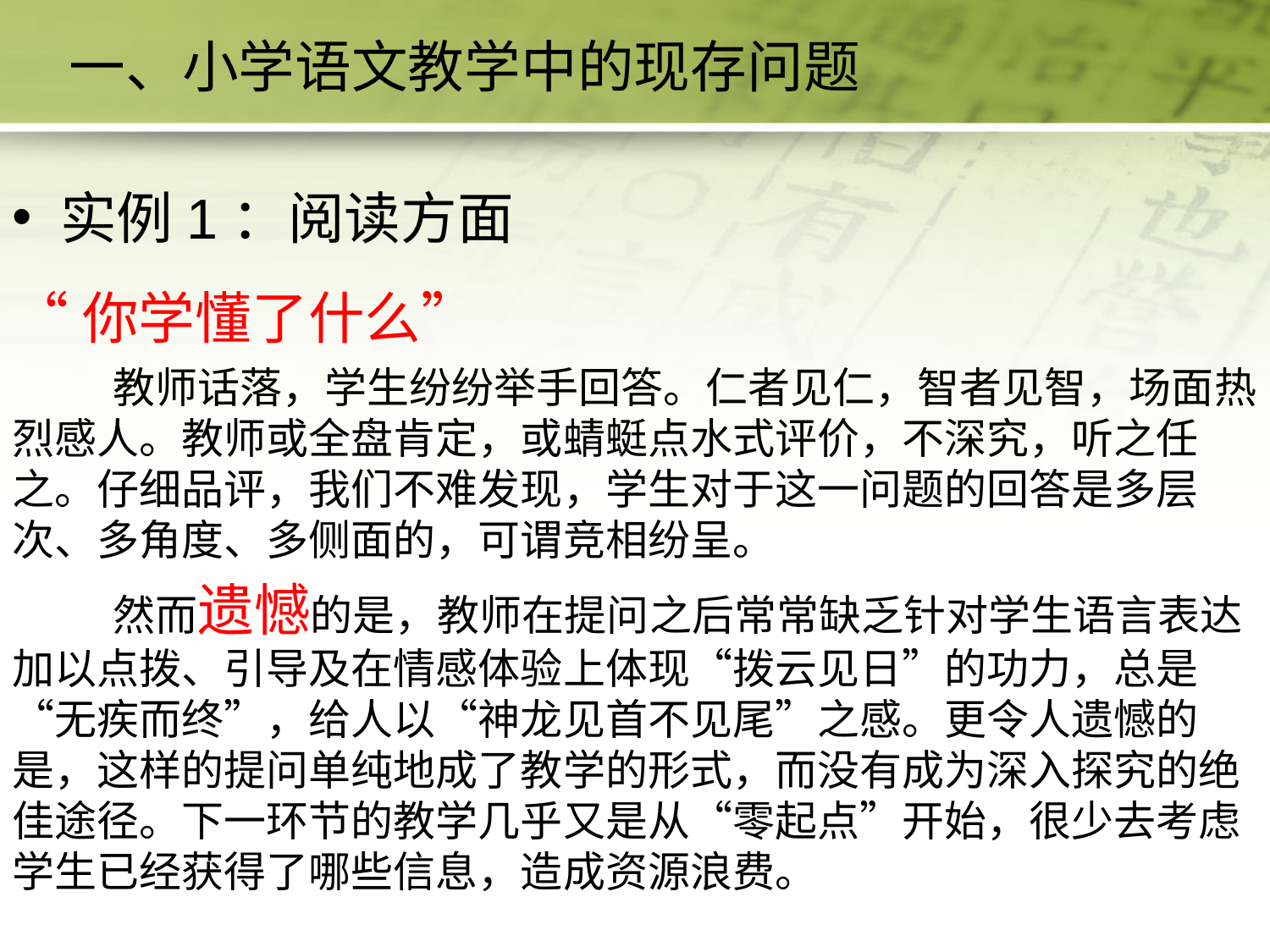

一、小学语文教学中的现存问题
实例1：阅读方面
“你学懂了什么”
教师话落，学生纷纷举手回答。仁者见仁，智者见智，场面热烈感人。教师或全盘肯定，或蜻蜓点水式评价，不深究，听之任之。仔细品评，我们不难发现，学生对于这一问题的回答是多层次、多角度、多侧面的，可谓竞相纷呈。
然而遗憾的是，教师在提问之后常常缺乏针对学生语言表达加以点拨、引导及在情感体验上体现“拨云见日”的功力，总是“无疾而终”，给人以“神龙见首不见尾”之感。更令人遗憾的是，这样的提问单纯地成了教学的形式，而没有成为深入探究的绝佳途径。下一环节的教学几乎又是从“零起点”开始，很少去考虑学生已经获得了哪些信息，造成资源浪费。